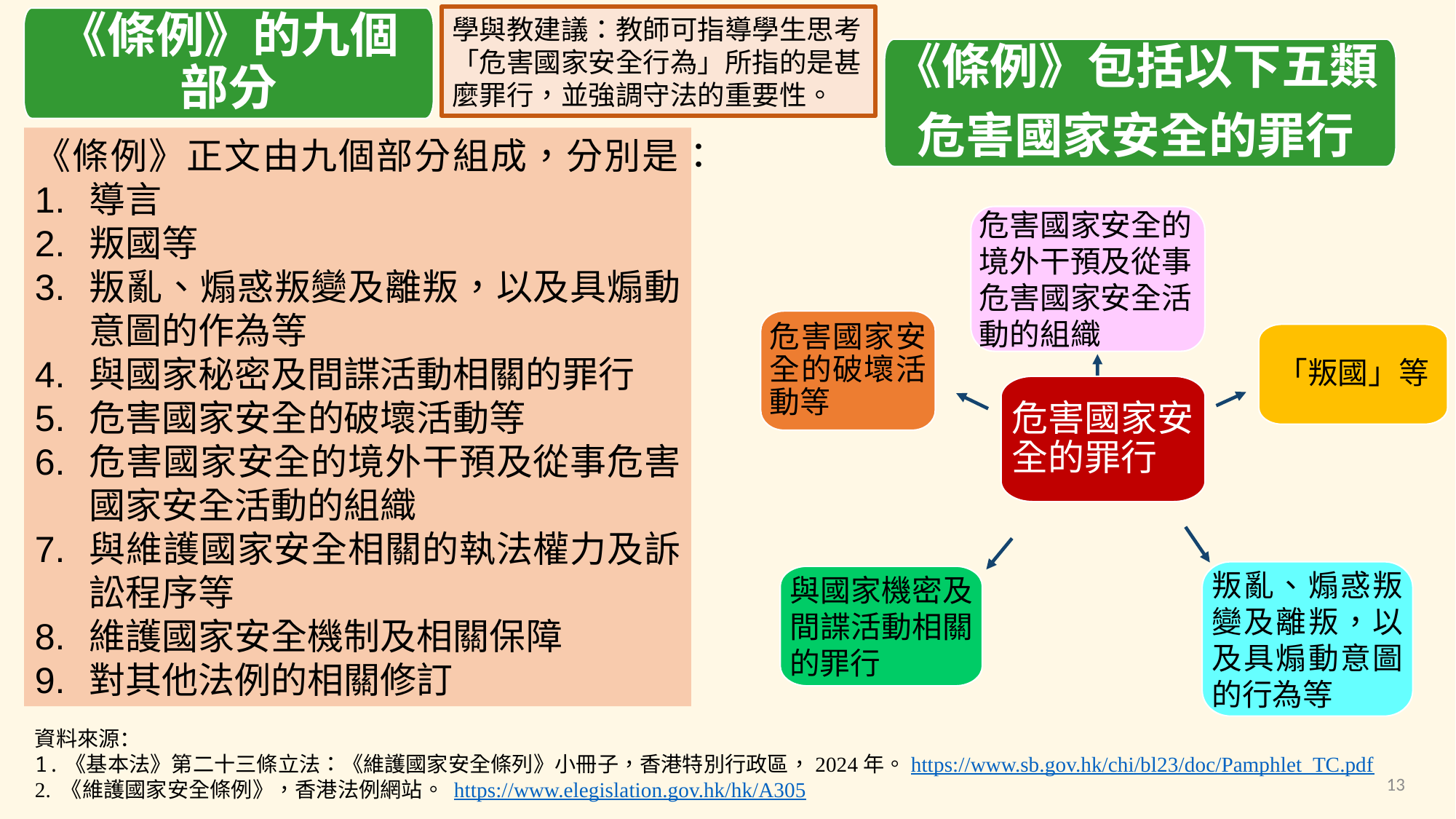

學與教建議：教師可指導學生思考「危害國家安全行為」所指的是甚麼罪行，並強調守法的重要性。
《條例》的九個部分
《條例》包括以下五類
危害國家安全的罪行
《條例》正文由九個部分組成，分別是：
導言
叛國等
叛亂、煽惑叛變及離叛，以及具煽動意圖的作為等
與國家秘密及間諜活動相關的罪行
危害國家安全的破壞活動等
危害國家安全的境外干預及從事危害國家安全活動的組織
與維護國家安全相關的執法權力及訴訟程序等
維護國家安全機制及相關保障
對其他法例的相關修訂
危害國家安全的境外干預及從事危害國家安全活動的組織
危害國家安全的破壞活動等
「叛國」等

危害國家安全的罪行

叛亂、煽惑叛變及離叛，以及具煽動意圖的行為等

與國家機密及間諜活動相關的罪行

資料來源：
1.《基本法》第二十三條立法：《維護國家安全條列》小冊子，香港特別行政區，2024年。https://www.sb.gov.hk/chi/bl23/doc/Pamphlet_TC.pdf
2. 《維護國家安全條例》，香港法例網站。 https://www.elegislation.gov.hk/hk/A305